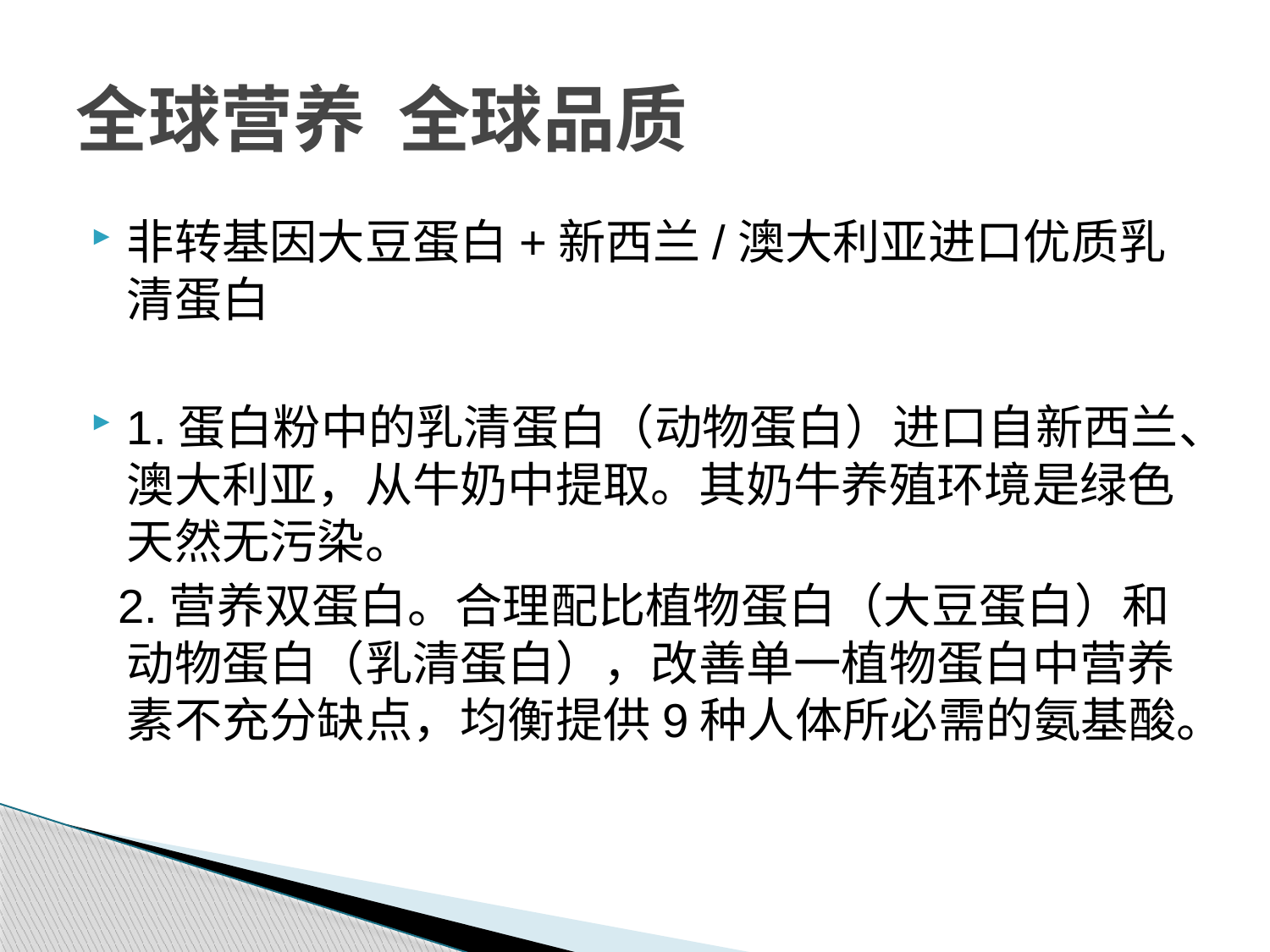

# 全球营养  全球品质
非转基因大豆蛋白+新西兰/澳大利亚进口优质乳清蛋白

1.蛋白粉中的乳清蛋白（动物蛋白）进口自新西兰、澳大利亚，从牛奶中提取。其奶牛养殖环境是绿色天然无污染。
  2.营养双蛋白。合理配比植物蛋白（大豆蛋白）和动物蛋白（乳清蛋白），改善单一植物蛋白中营养素不充分缺点，均衡提供9种人体所必需的氨基酸。